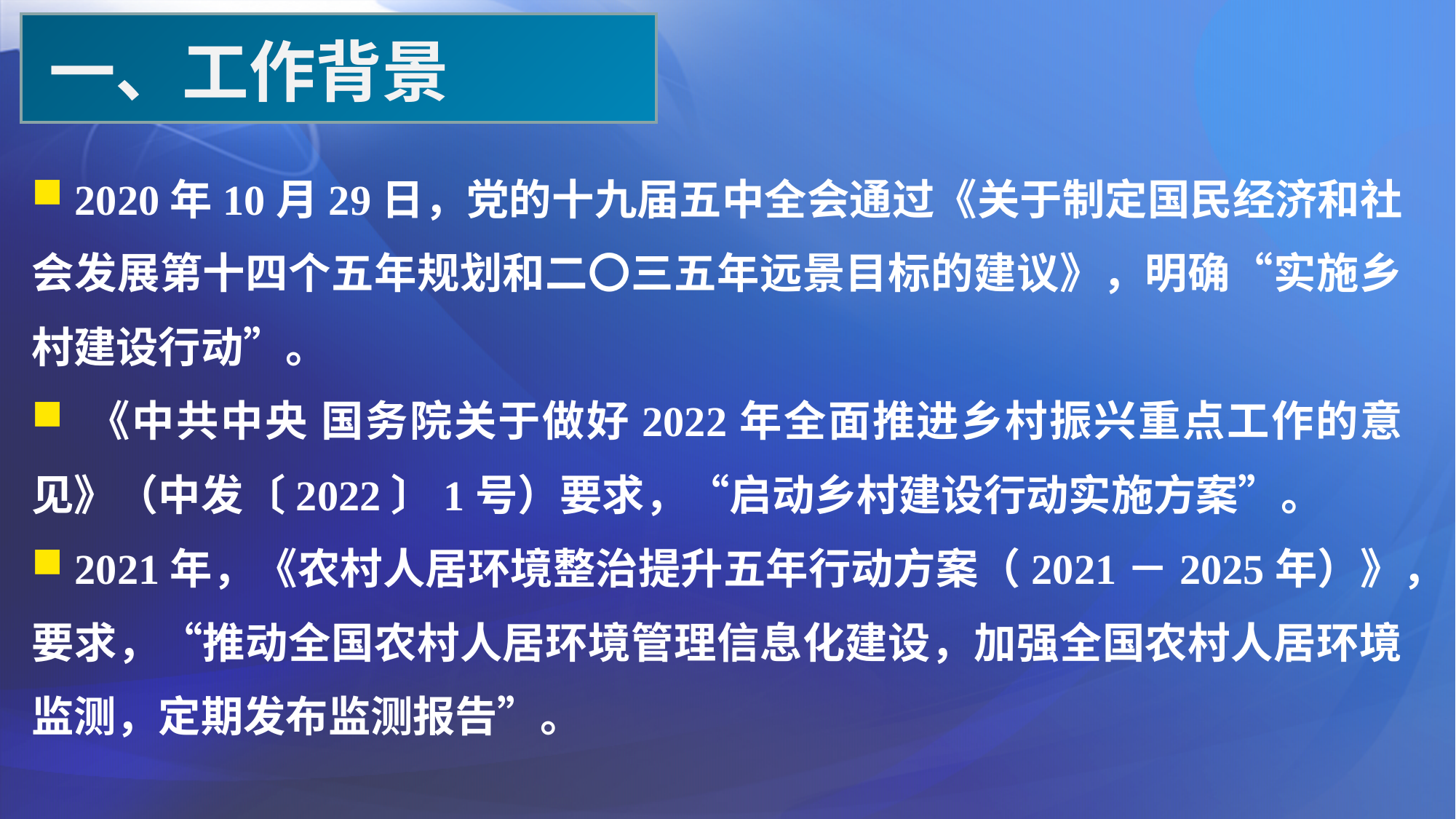

一、工作背景
 2020年10月29日，党的十九届五中全会通过《关于制定国民经济和社会发展第十四个五年规划和二〇三五年远景目标的建议》，明确“实施乡村建设行动”。
 《中共中央 国务院关于做好2022年全面推进乡村振兴重点工作的意见》（中发〔2022〕1号）要求，“启动乡村建设行动实施方案”。
 2021年，《农村人居环境整治提升五年行动方案（2021－2025年）》，要求，“推动全国农村人居环境管理信息化建设，加强全国农村人居环境监测，定期发布监测报告”。